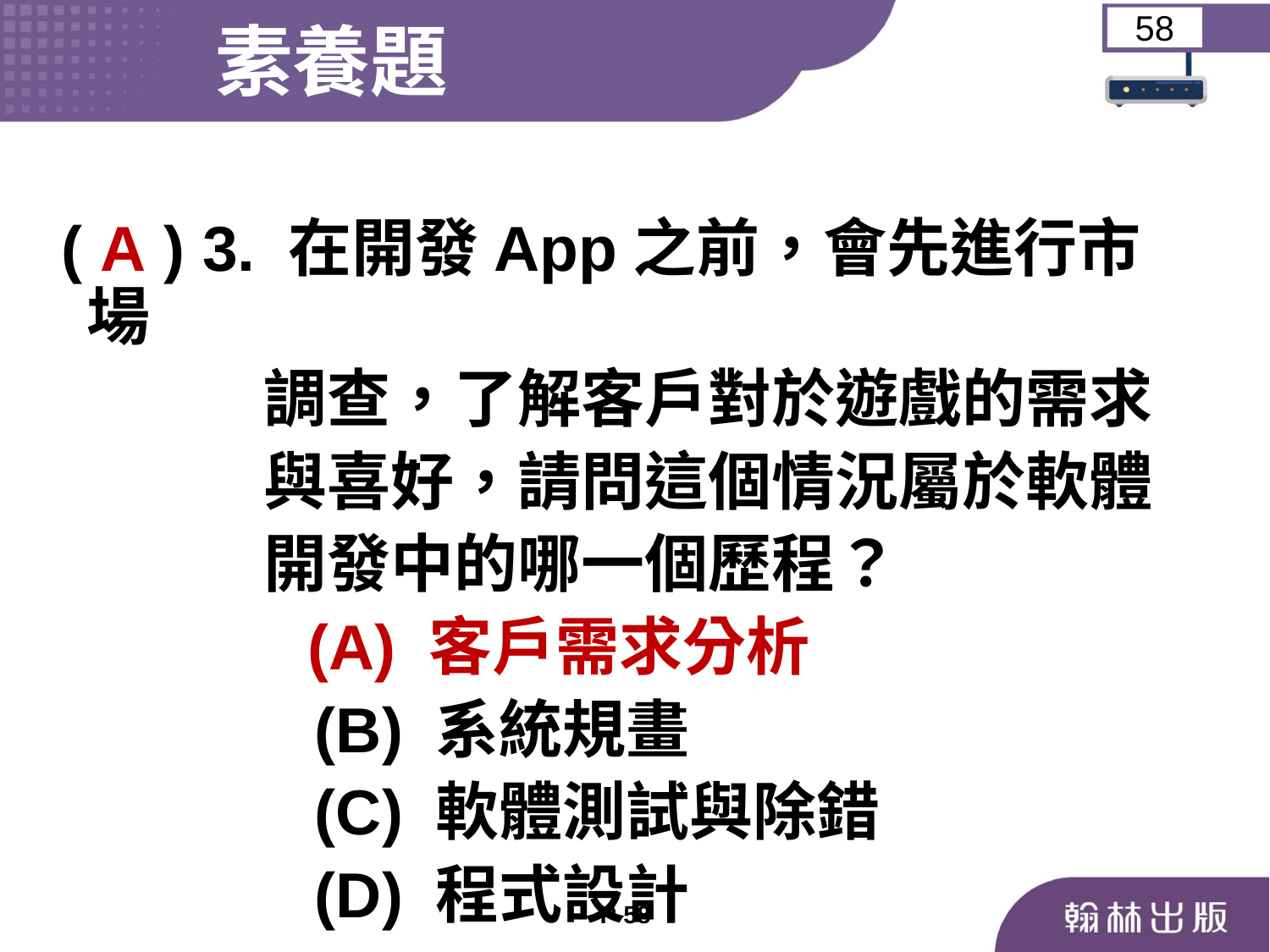

素養題

58
( A ) 3. 在開發App之前，會先進行市場
             調查，了解客戶對於遊戲的需求
             與喜好，請問這個情況屬於軟體
             開發中的哪一個歷程？
              (A) 客戶需求分析
	             (B) 系統規畫
	             (C) 軟體測試與除錯
	             (D) 程式設計

P 58